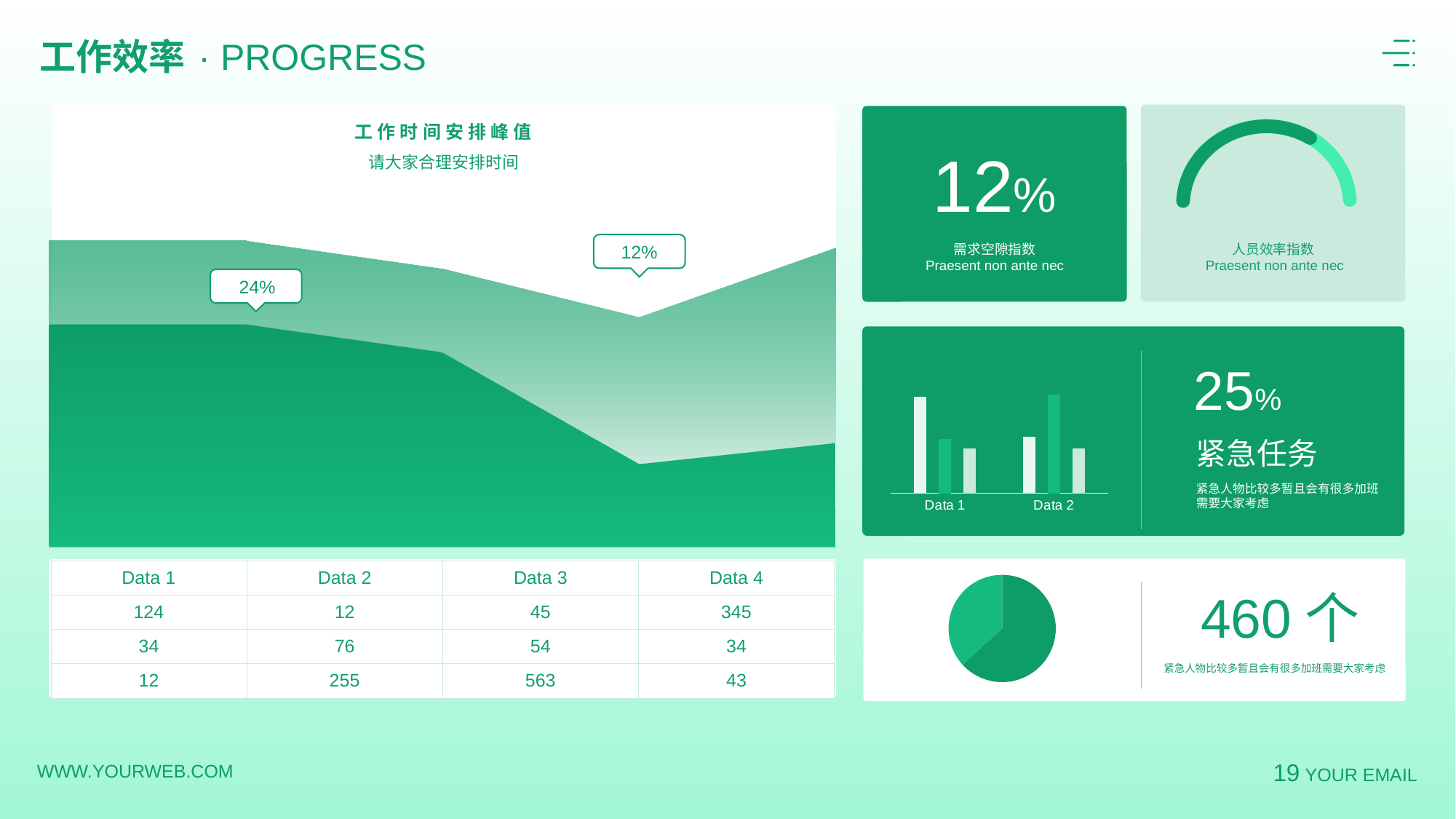

工作效率
· PROGRESS
工作时间安排峰值

+5%

12%
请大家合理安排时间

### Chart

| Category | Serie 1 | Serie 2 |
|---|---|---|
| 37377 | 32.0 | 12.0 |
| 37408 | 32.0 | 12.0 |
| 37438 | 28.0 | 12.0 |
| 37469 | 12.0 | 21.0 |
| 37500 | 15.0 | 28.0 |
12%
需求空隙指数
Praesent non ante nec
人员效率指数
Praesent non ante nec

24%

### Chart

| Category | Serie 1 | Serie 2 | Serie 3 |
|---|---|---|---|
| Data 1 | 4.3 | 2.4 | 2.0 |
| Data 2 | 2.5 | 4.4 | 2.0 |
25%
紧急任务

紧急人物比较多暂且会有很多加班需要大家考虑

| Data 1 | Data 2 | Data 3 | Data 4 |
| --- | --- | --- | --- |
| 124 | 12 | 45 | 345 |
| 34 | 76 | 54 | 34 |
| 12 | 255 | 563 | 43 |

### Chart

| Category | Serie 1 | Serie 2 | Serie 3 |
|---|---|---|---|
| Data 1 | 4.3 | 2.4 | 2.0 |
| Data 2 | 2.5 | 4.4 | 2.0 |
460个
紧急人物比较多暂且会有很多加班需要大家考虑
19